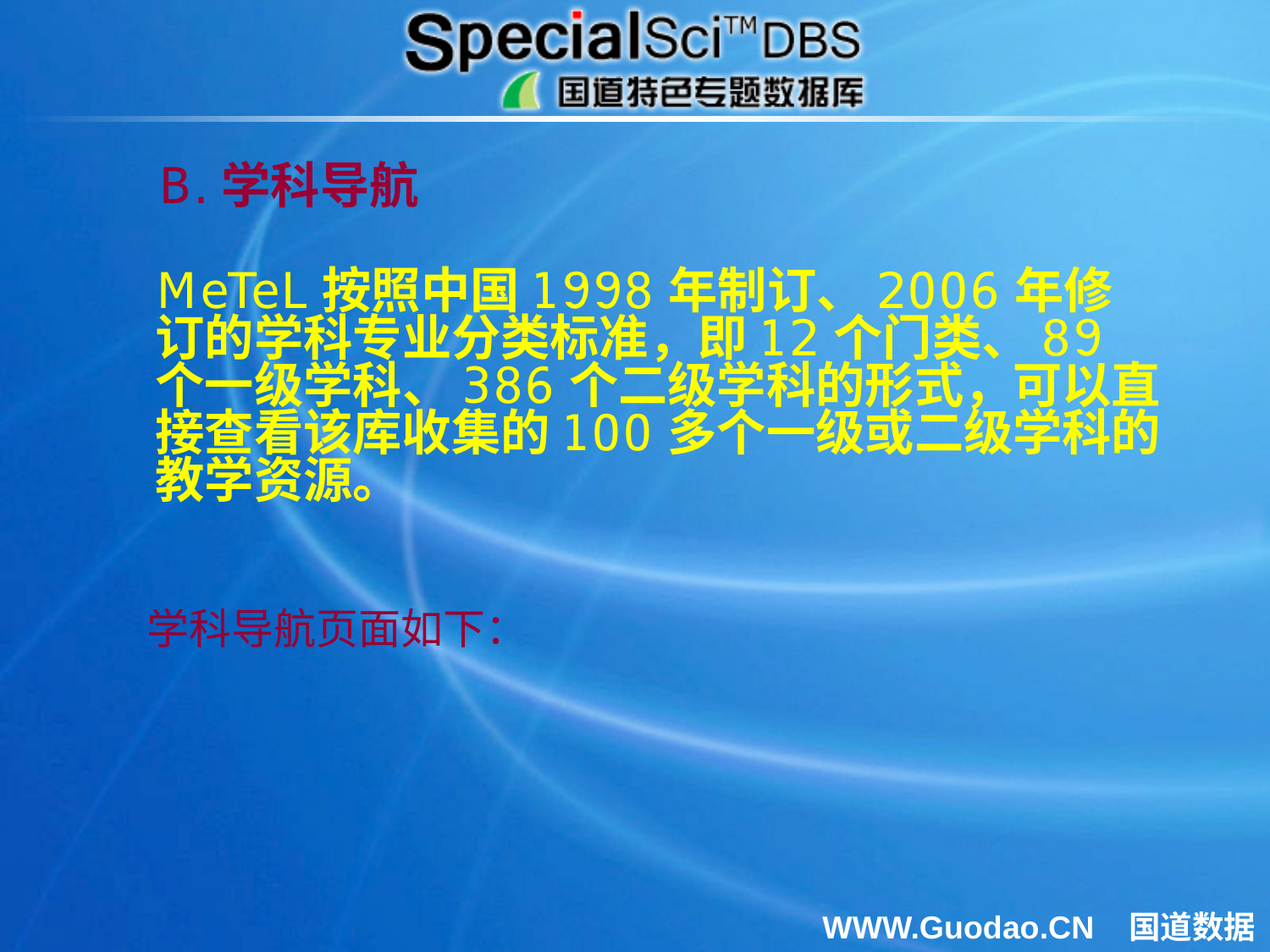

# B.学科导航
    MeTeL按照中国1998年制订、2006年修订的学科专业分类标准，即12个门类、89个一级学科、386个二级学科的形式，可以直接查看该库收集的100多个一级或二级学科的教学资源。

  学科导航页面如下：